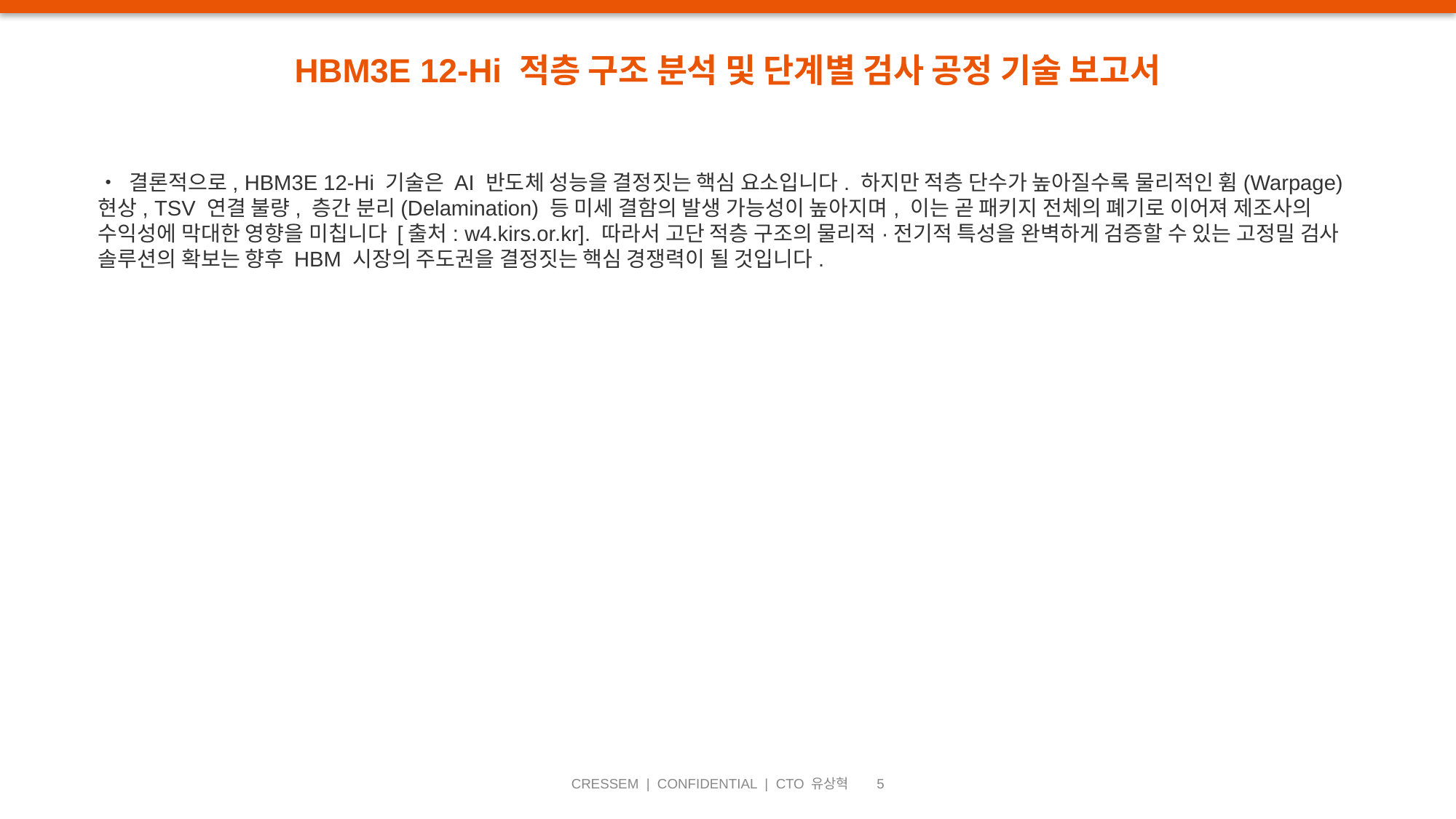

HBM3E 12-Hi 적층 구조 분석 및 단계별 검사 공정 기술 보고서
• 결론적으로, HBM3E 12-Hi 기술은 AI 반도체 성능을 결정짓는 핵심 요소입니다. 하지만 적층 단수가 높아질수록 물리적인 휨(Warpage) 현상, TSV 연결 불량, 층간 분리(Delamination) 등 미세 결함의 발생 가능성이 높아지며, 이는 곧 패키지 전체의 폐기로 이어져 제조사의 수익성에 막대한 영향을 미칩니다 [출처: w4.kirs.or.kr]. 따라서 고단 적층 구조의 물리적·전기적 특성을 완벽하게 검증할 수 있는 고정밀 검사 솔루션의 확보는 향후 HBM 시장의 주도권을 결정짓는 핵심 경쟁력이 될 것입니다.
CRESSEM  |  CONFIDENTIAL  |  CTO 유상혁        5